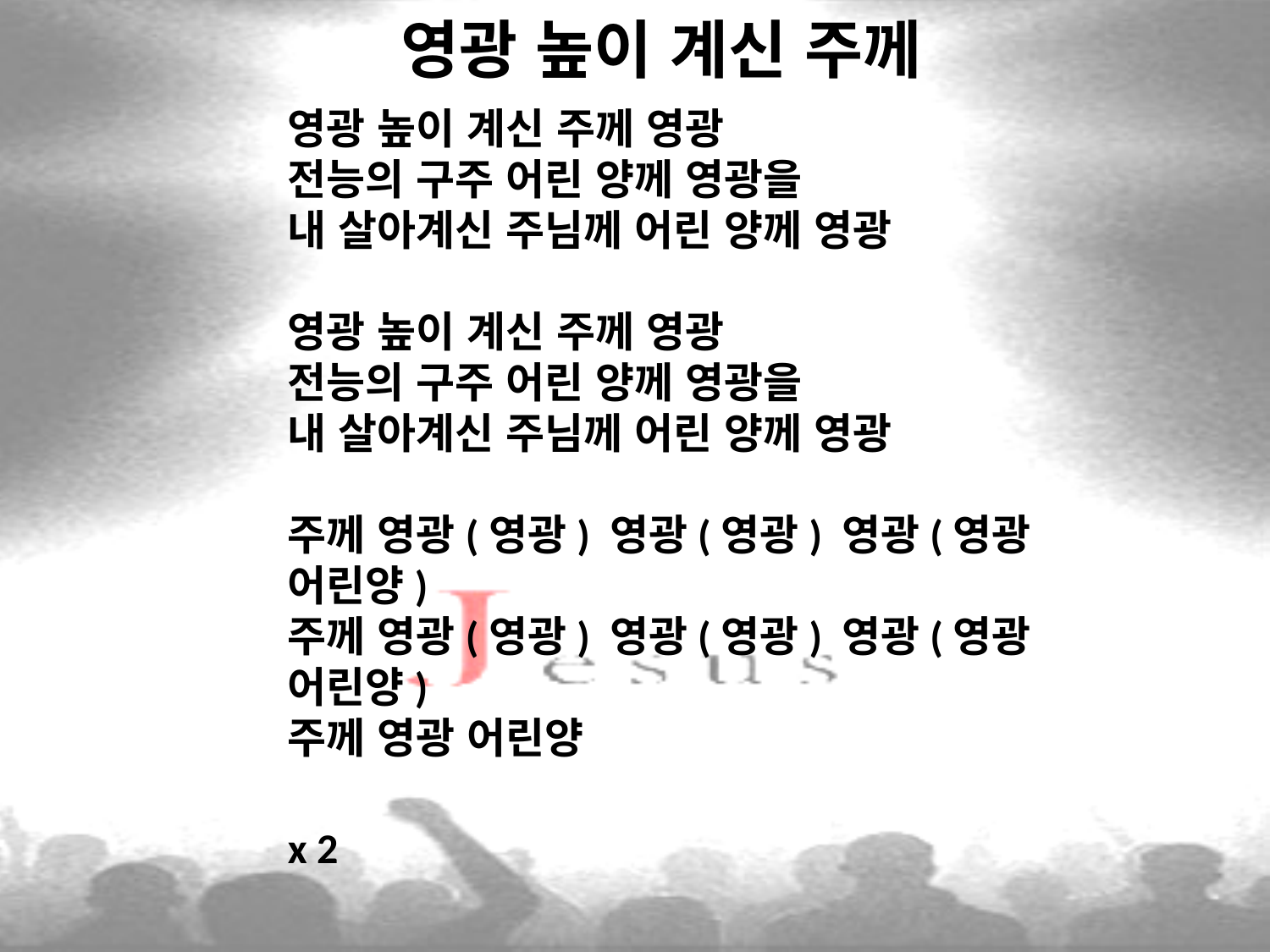

# 영광 높이 계신 주께
영광 높이 계신 주께 영광
전능의 구주 어린 양께 영광을
내 살아계신 주님께 어린 양께 영광
영광 높이 계신 주께 영광
전능의 구주 어린 양께 영광을
내 살아계신 주님께 어린 양께 영광
주께 영광(영광) 영광(영광) 영광(영광 어린양)
주께 영광(영광) 영광(영광) 영광(영광 어린양)
주께 영광 어린양
x 2